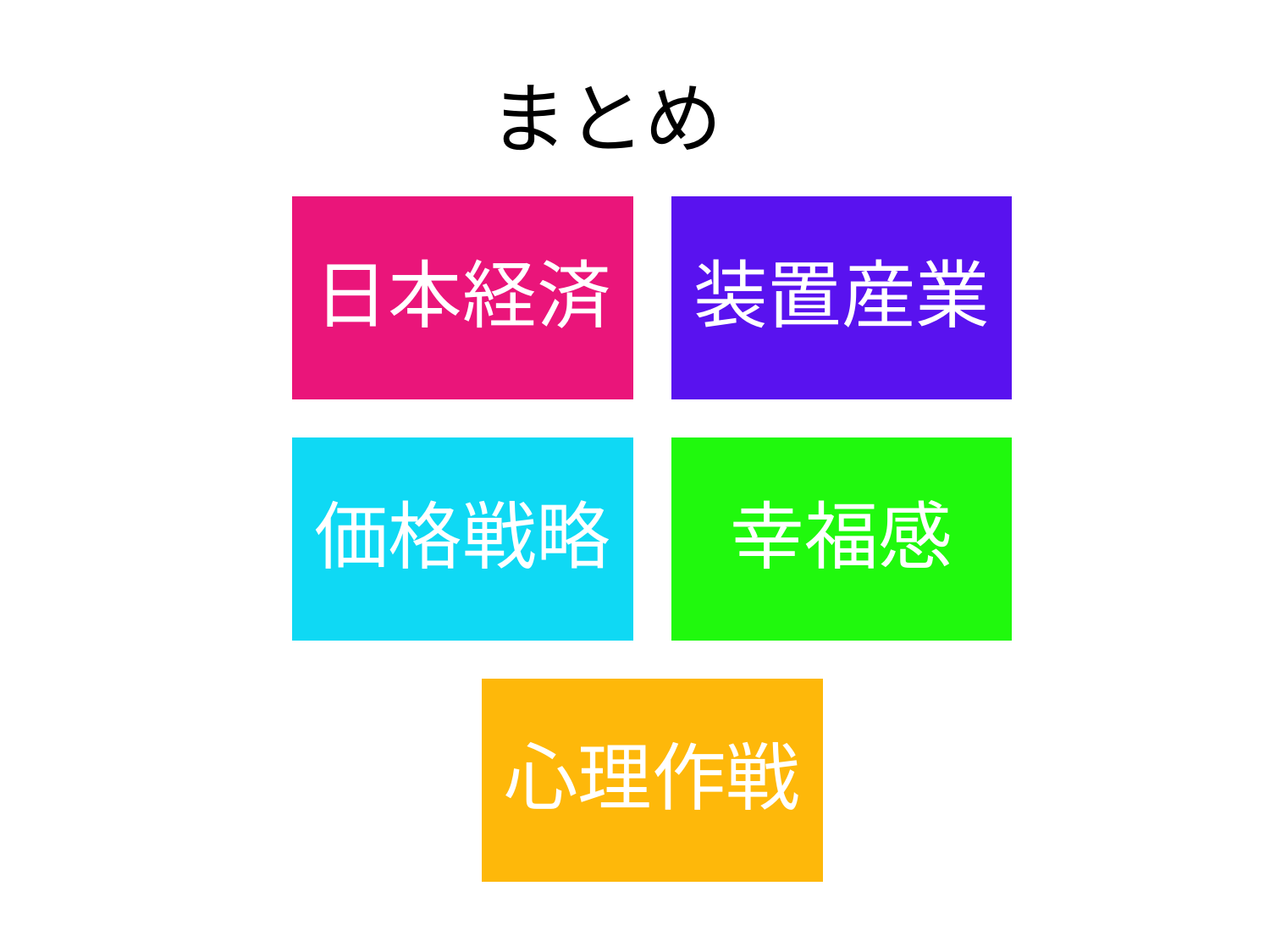

# まとめ
日本経済
装置産業
価格戦略
幸福感
心理作戦